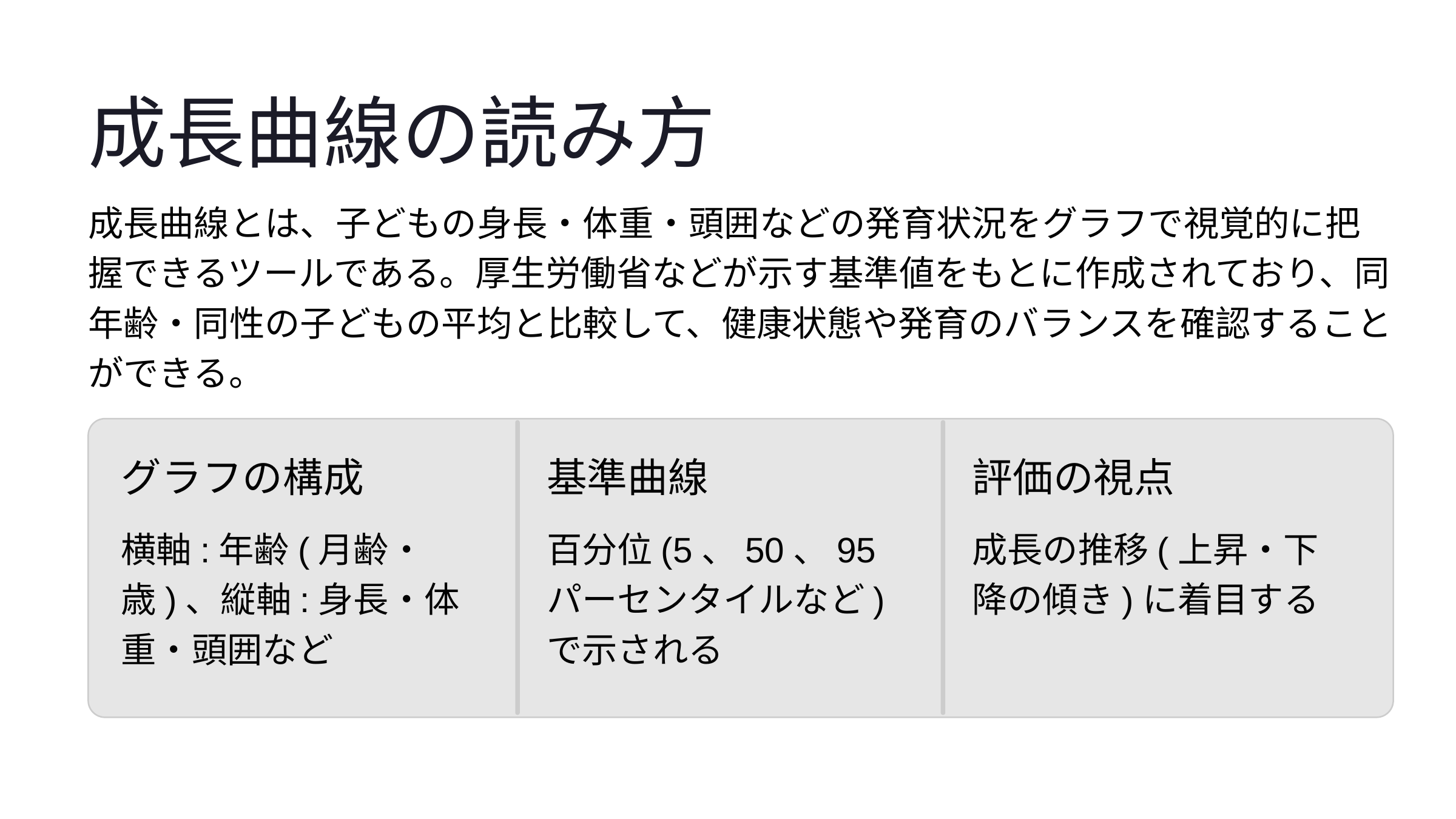

成長曲線の読み方
成長曲線とは、子どもの身長・体重・頭囲などの発育状況をグラフで視覚的に把握できるツールである。厚生労働省などが示す基準値をもとに作成されており、同年齢・同性の子どもの平均と比較して、健康状態や発育のバランスを確認することができる。

グラフの構成
基準曲線
評価の視点
横軸:年齢(月齢・歳)、縦軸:身長・体重・頭囲など
百分位(5、50、95パーセンタイルなど)で示される
成長の推移(上昇・下降の傾き)に着目する